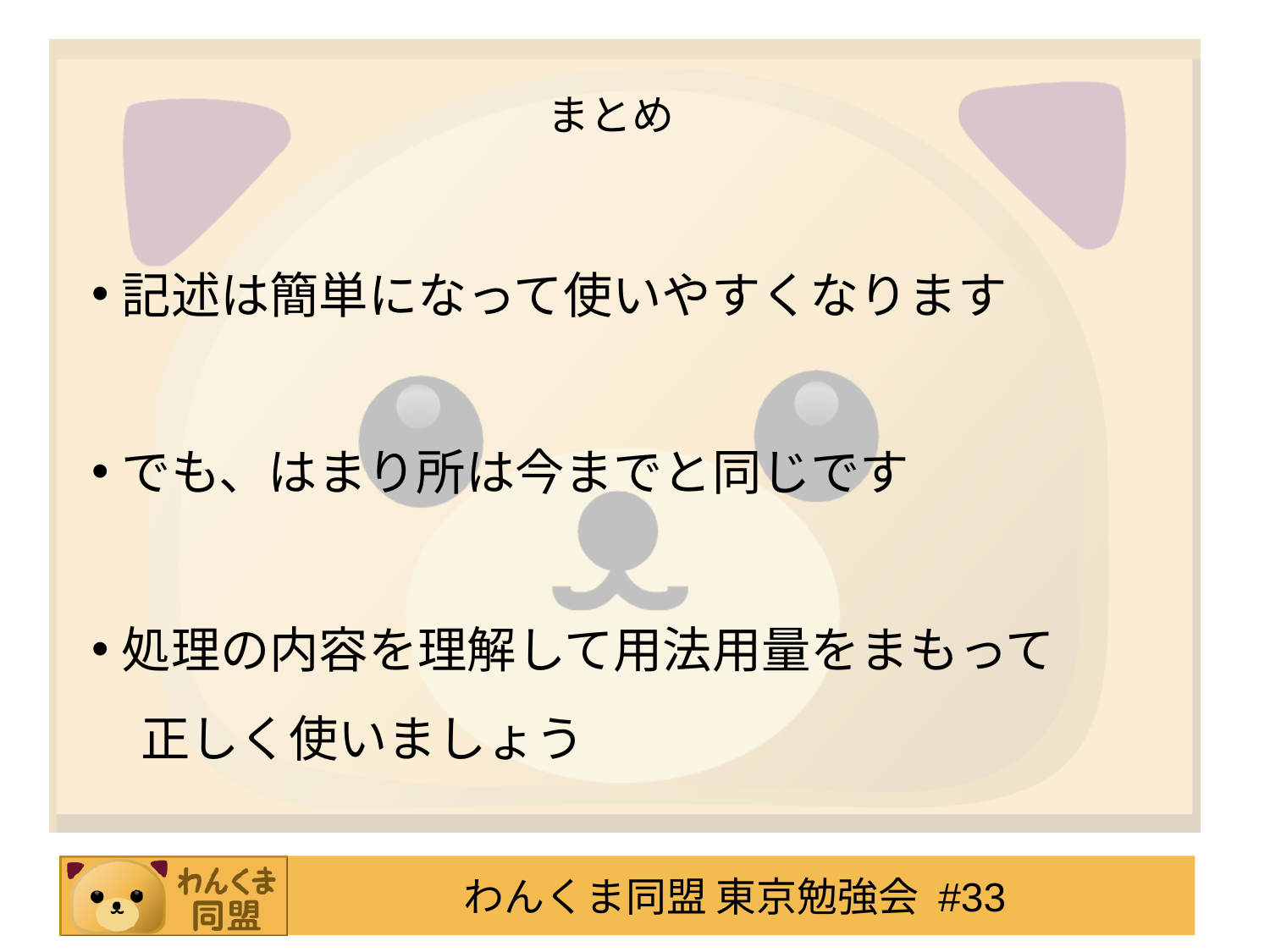

# まとめ
記述は簡単になって使いやすくなります

でも、はまり所は今までと同じです

処理の内容を理解して用法用量をまもって
　正しく使いましょう